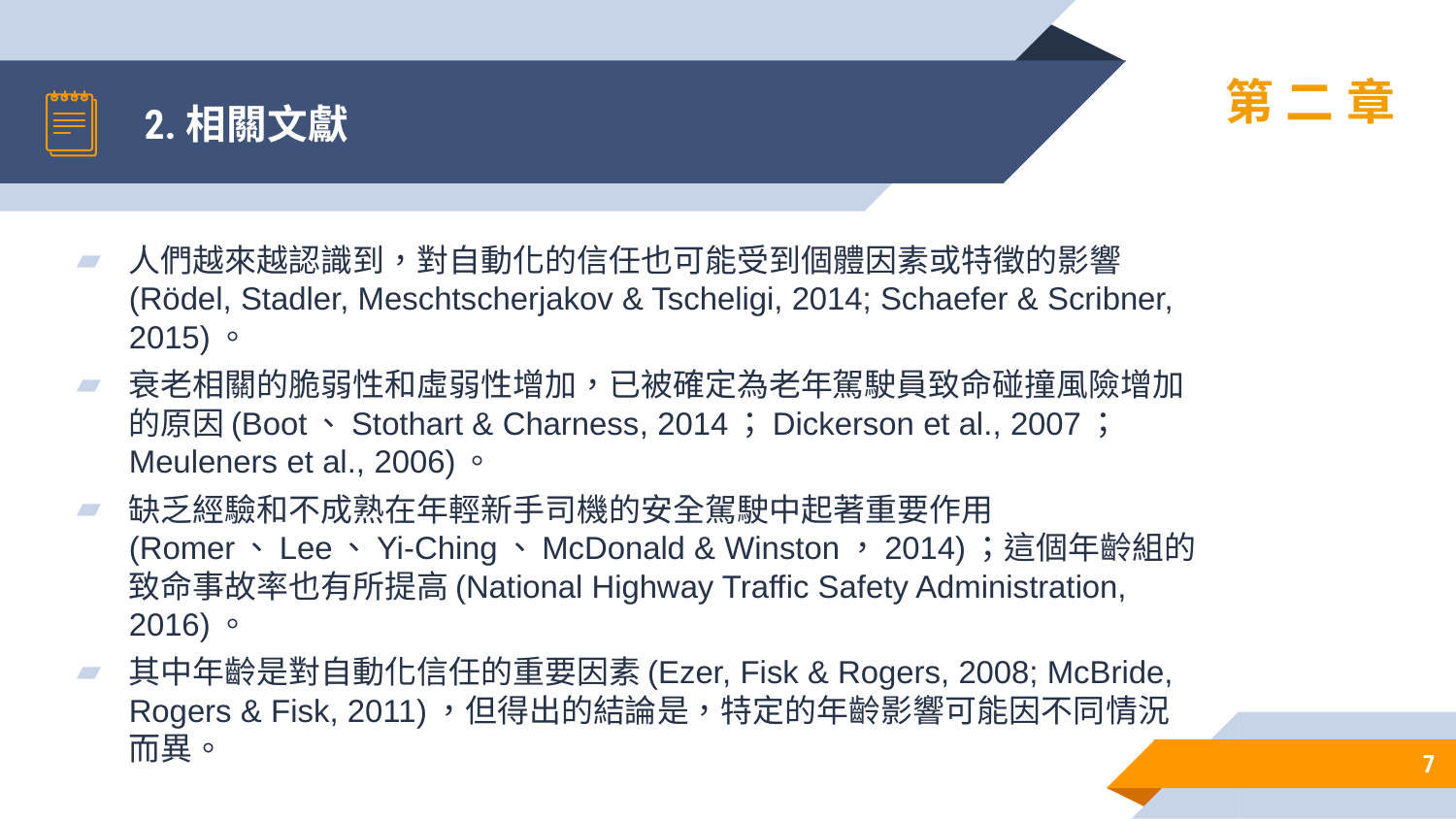

# 2.相關文獻
第二章

人們越來越認識到，對自動化的信任也可能受到個體因素或特徵的影響(Rӧdel, Stadler, Meschtscherjakov & Tscheligi, 2014; Schaefer & Scribner, 2015)。
衰老相關的脆弱性和虛弱性增加，已被確定為老年駕駛員致命碰撞風險增加的原因(Boot、Stothart & Charness, 2014；Dickerson et al., 2007；Meuleners et al., 2006)。
缺乏經驗和不成熟在年輕新手司機的安全駕駛中起著重要作用(Romer、Lee、Yi-Ching、McDonald & Winston，2014)；這個年齡組的致命事故率也有所提高(National Highway Traffic Safety Administration, 2016)。
其中年齡是對自動化信任的重要因素(Ezer, Fisk & Rogers, 2008; McBride, Rogers & Fisk, 2011)，但得出的結論是，特定的年齡影響可能因不同情況而異。
7